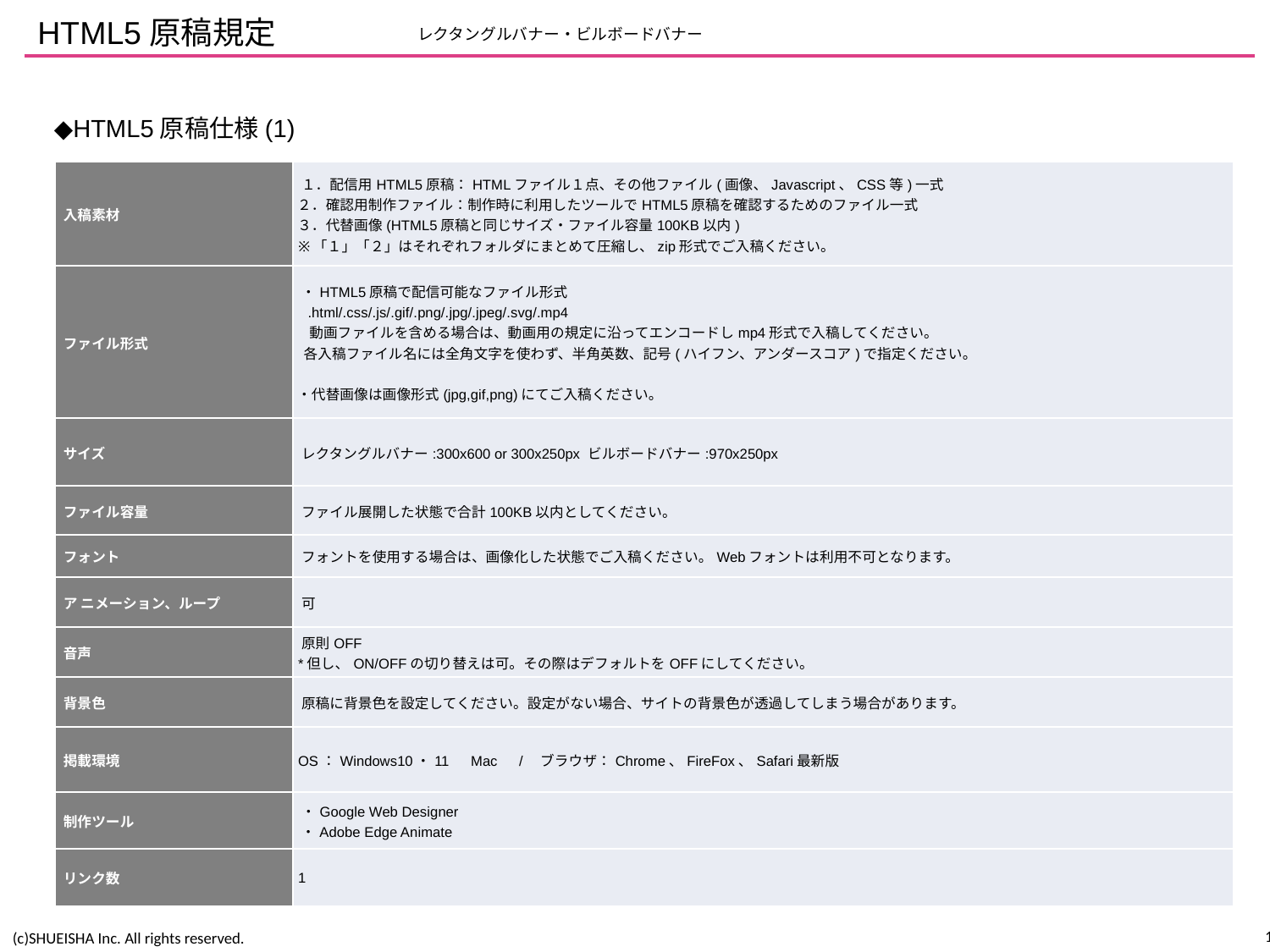

# HTML5原稿規定
レクタングルバナー・ビルボードバナー
◆HTML5原稿仕様(1)
| 入稿素材 | １．配信用HTML5原稿：HTMLファイル１点、その他ファイル(画像、Javascript、CSS等)一式 ２．確認用制作ファイル：制作時に利用したツールでHTML5原稿を確認するためのファイル一式 ３．代替画像(HTML5原稿と同じサイズ・ファイル容量100KB以内) ※「１」「２」はそれぞれフォルダにまとめて圧縮し、zip形式でご入稿ください。 |
| --- | --- |
| ファイル形式 | ・HTML5原稿で配信可能なファイル形式 .html/.css/.js/.gif/.png/.jpg/.jpeg/.svg/.mp4 動画ファイルを含める場合は、動画用の規定に沿ってエンコードしmp4形式で入稿してください。 各入稿ファイル名には全角文字を使わず、半角英数、記号(ハイフン、アンダースコア)で指定ください。 ・代替画像は画像形式(jpg,gif,png)にてご入稿ください。 |
| サイズ | レクタングルバナー:300x600 or 300x250px ビルボードバナー:970x250px |
| ファイル容量 | ファイル展開した状態で合計100KB以内としてください。 |
| フォント | フォントを使用する場合は、画像化した状態でご入稿ください。Webフォントは利用不可となります。 |
| ア ニメーション、ループ | 可 |
| 音声 | 原則OFF \*但し、ON/OFFの切り替えは可。その際はデフォルトをOFFにしてください。 |
| 背景色 | 原稿に背景色を設定してください。設定がない場合、サイトの背景色が透過してしまう場合があります。 |
| 掲載環境 | OS：Windows10・11　Mac　/　ブラウザ：Chrome、FireFox、Safari最新版 |
| 制作ツール | ・Google Web Designer ・Adobe Edge Animate |
| リンク数 | 1 |